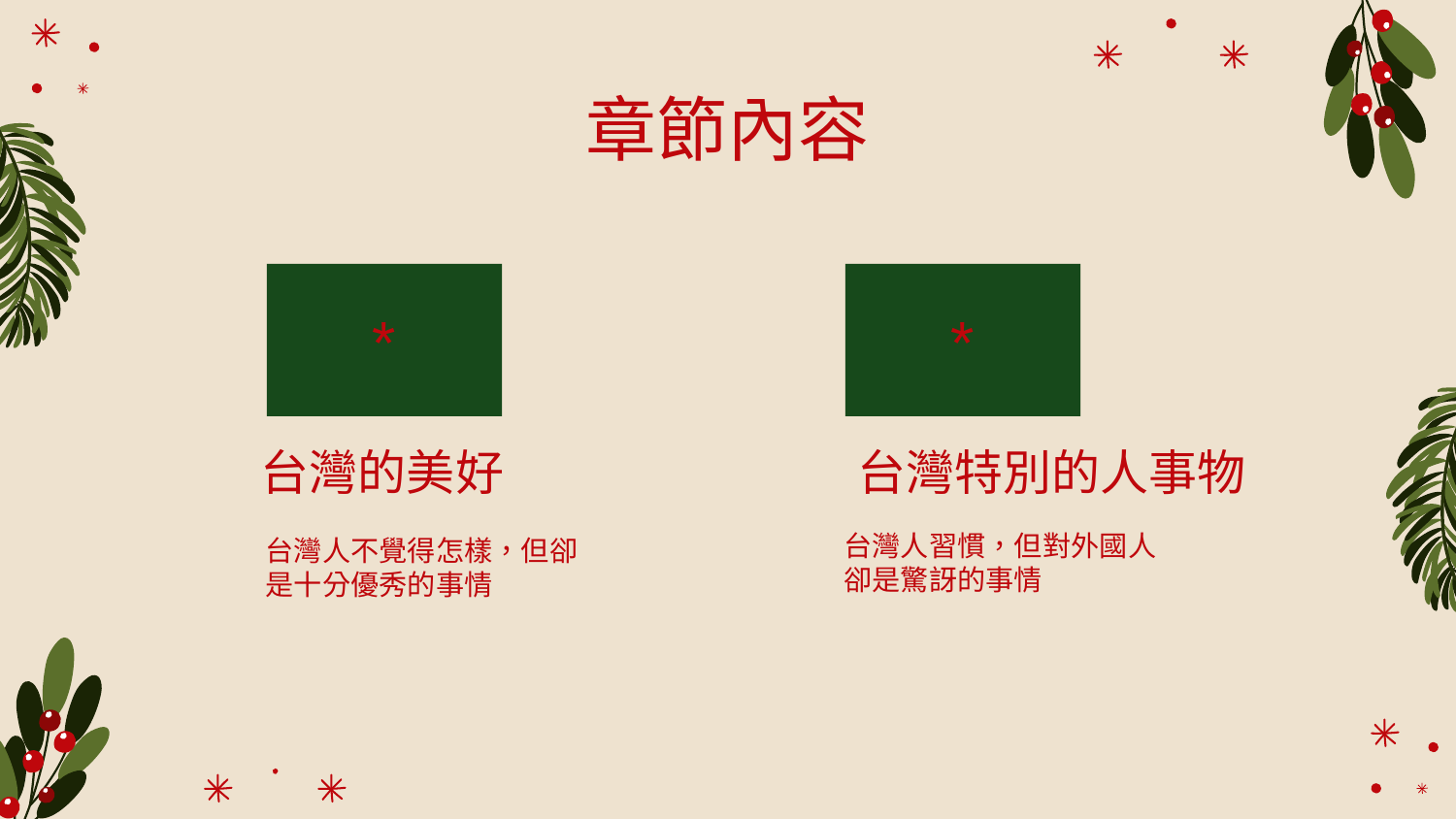

# 章節內容
*
*
台灣的美好
台灣特別的人事物
台灣人習慣，但對外國人卻是驚訝的事情
台灣人不覺得怎樣，但卻是十分優秀的事情